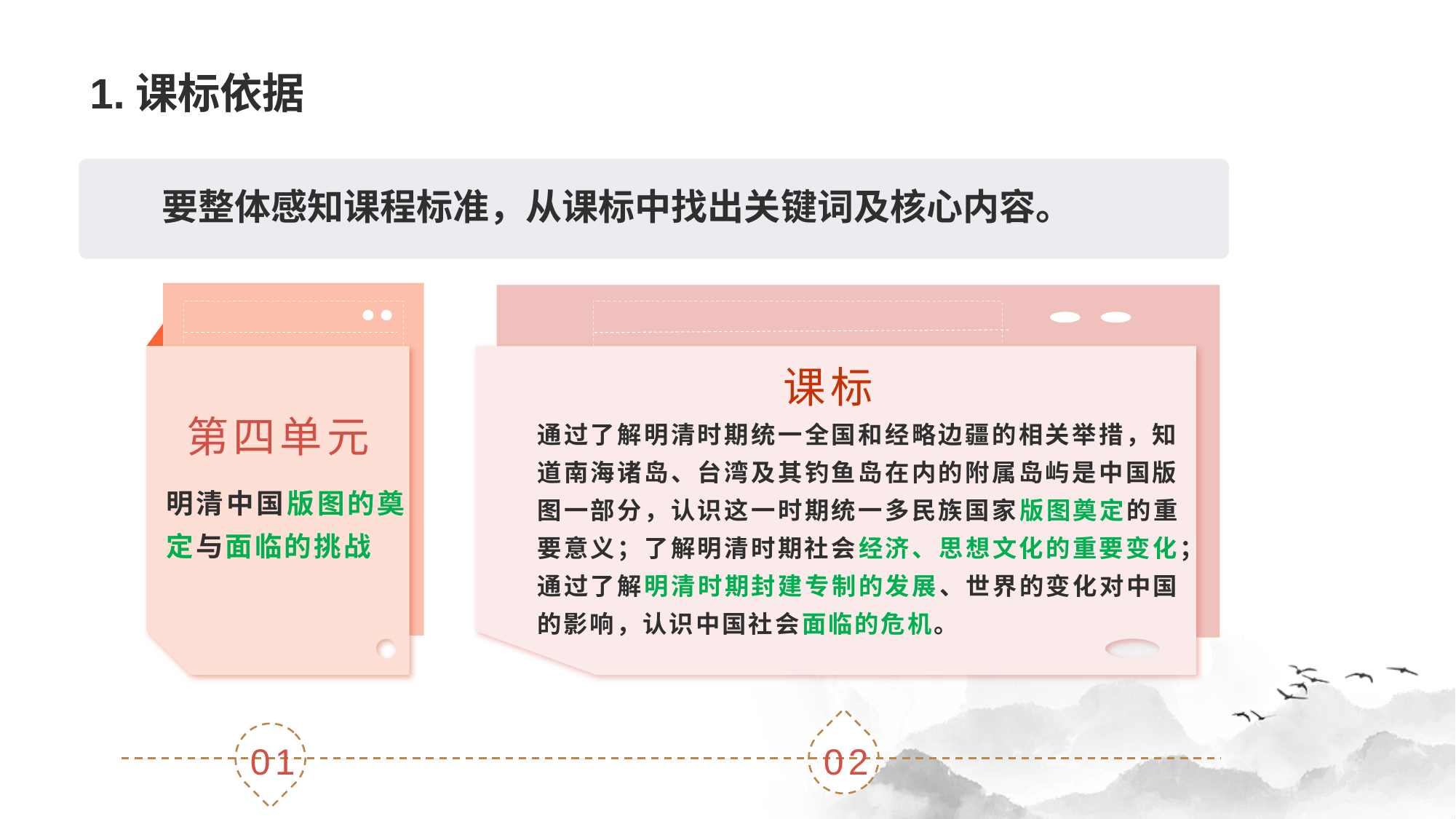

# 1.课标依据

要整体感知课程标准，从课标中找出关键词及核心内容。

课标
第四单元
通过了解明清时期统一全国和经略边疆的相关举措，知道南海诸岛、台湾及其钓鱼岛在内的附属岛屿是中国版图一部分，认识这一时期统一多民族国家版图奠定的重要意义；了解明清时期社会经济、思想文化的重要变化；通过了解明清时期封建专制的发展、世界的变化对中国的影响，认识中国社会面临的危机。
明清中国版图的奠定与面临的挑战
01
02